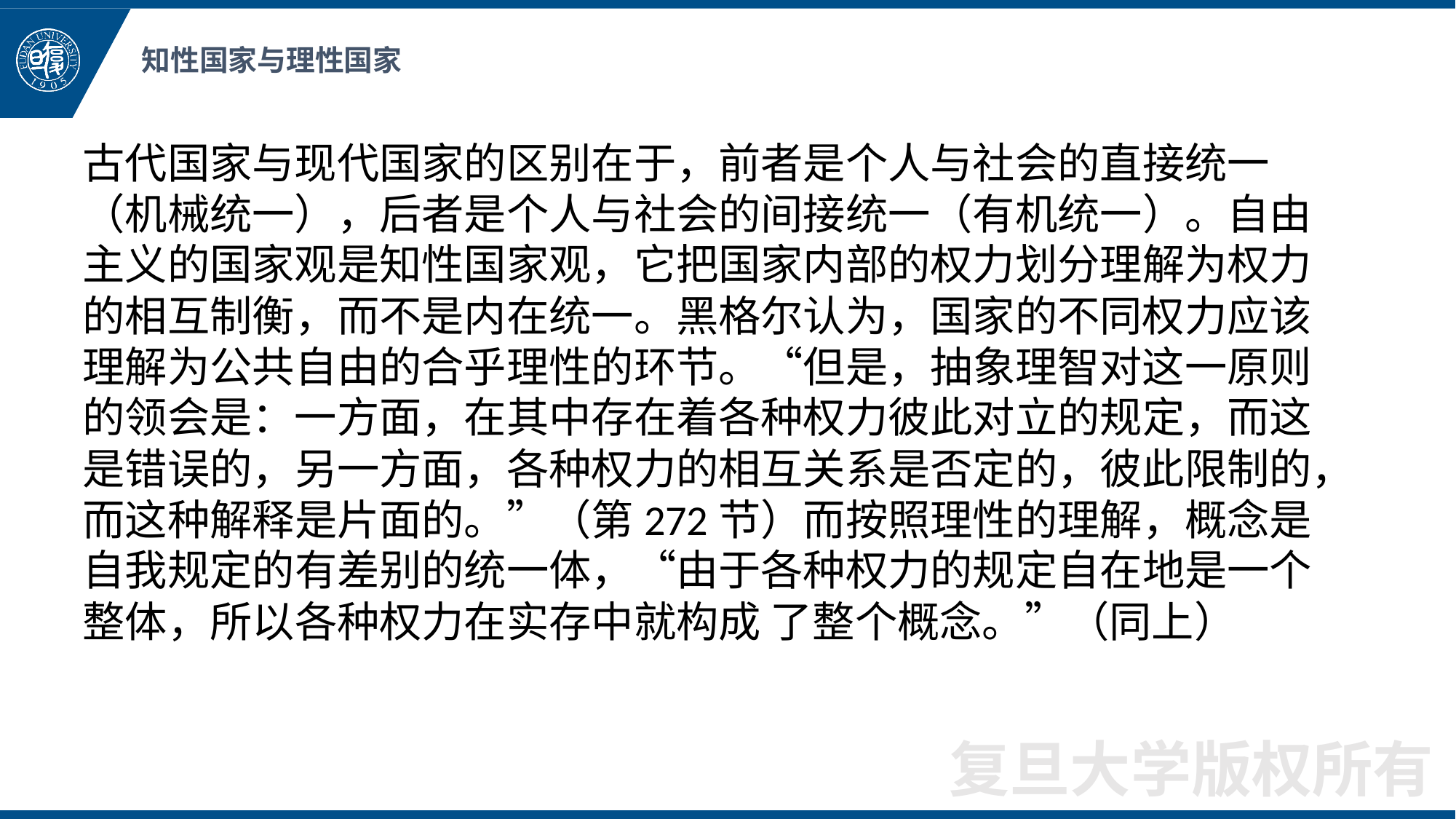

# 知性国家与理性国家
古代国家与现代国家的区别在于，前者是个人与社会的直接统一（机械统一），后者是个人与社会的间接统一（有机统一）。自由主义的国家观是知性国家观，它把国家内部的权力划分理解为权力的相互制衡，而不是内在统一。黑格尔认为，国家的不同权力应该理解为公共自由的合乎理性的环节。“但是，抽象理智对这一原则的领会是：一方面，在其中存在着各种权力彼此对立的规定，而这是错误的，另一方面，各种权力的相互关系是否定的，彼此限制的，而这种解释是片面的。”（第272节）而按照理性的理解，概念是自我规定的有差别的统一体，“由于各种权力的规定自在地是一个整体，所以各种权力在实存中就构成 了整个概念。”（同上）